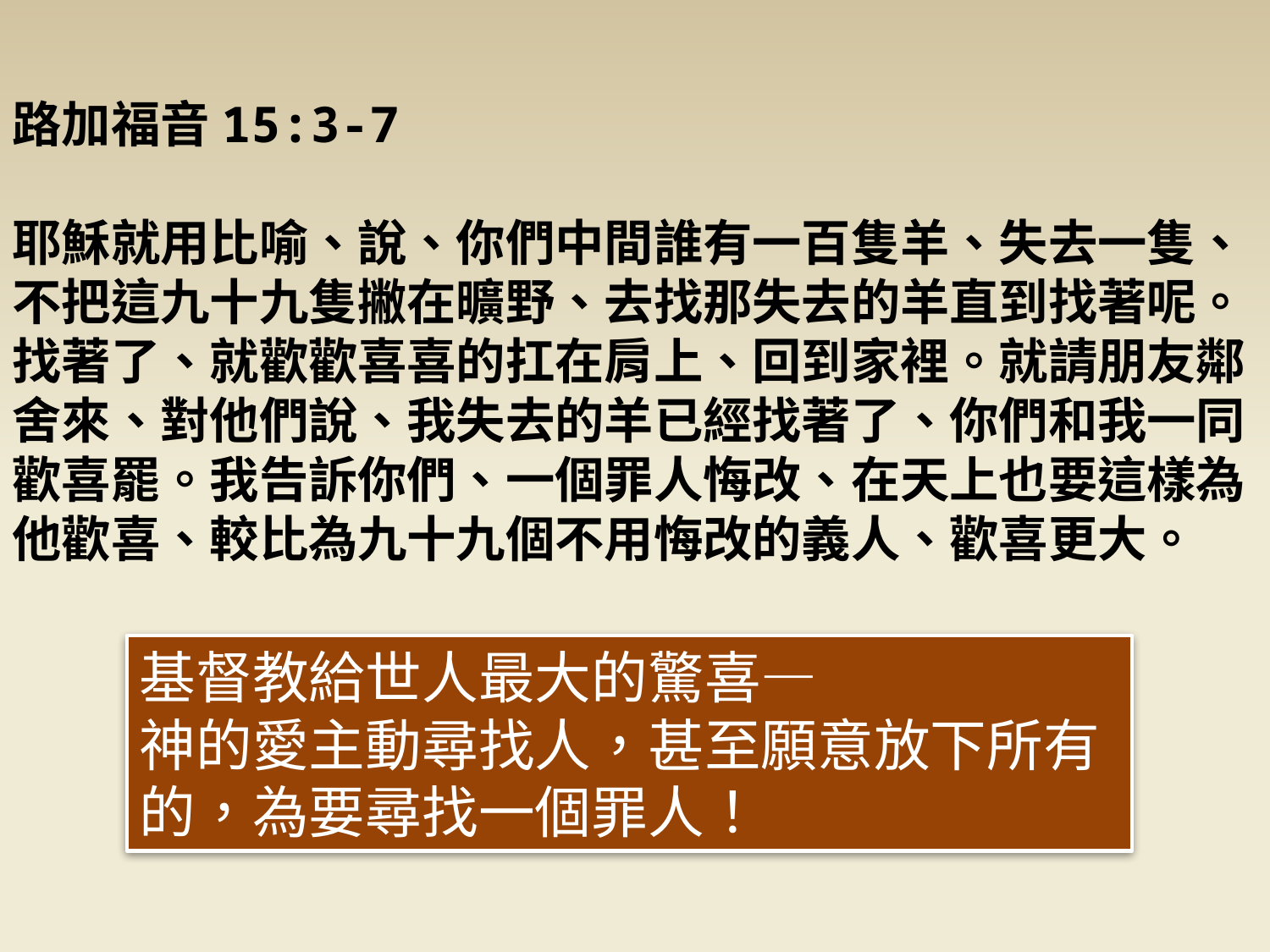

路加福音15:3-7

耶穌就用比喻、說、你們中間誰有一百隻羊、失去一隻、不把這九十九隻撇在曠野、去找那失去的羊直到找著呢。找著了、就歡歡喜喜的扛在肩上、回到家裡。就請朋友鄰舍來、對他們說、我失去的羊已經找著了、你們和我一同歡喜罷。我告訴你們、一個罪人悔改、在天上也要這樣為他歡喜、較比為九十九個不用悔改的義人、歡喜更大。
基督教給世人最大的驚喜—
神的愛主動尋找人，甚至願意放下所有的，為要尋找一個罪人！